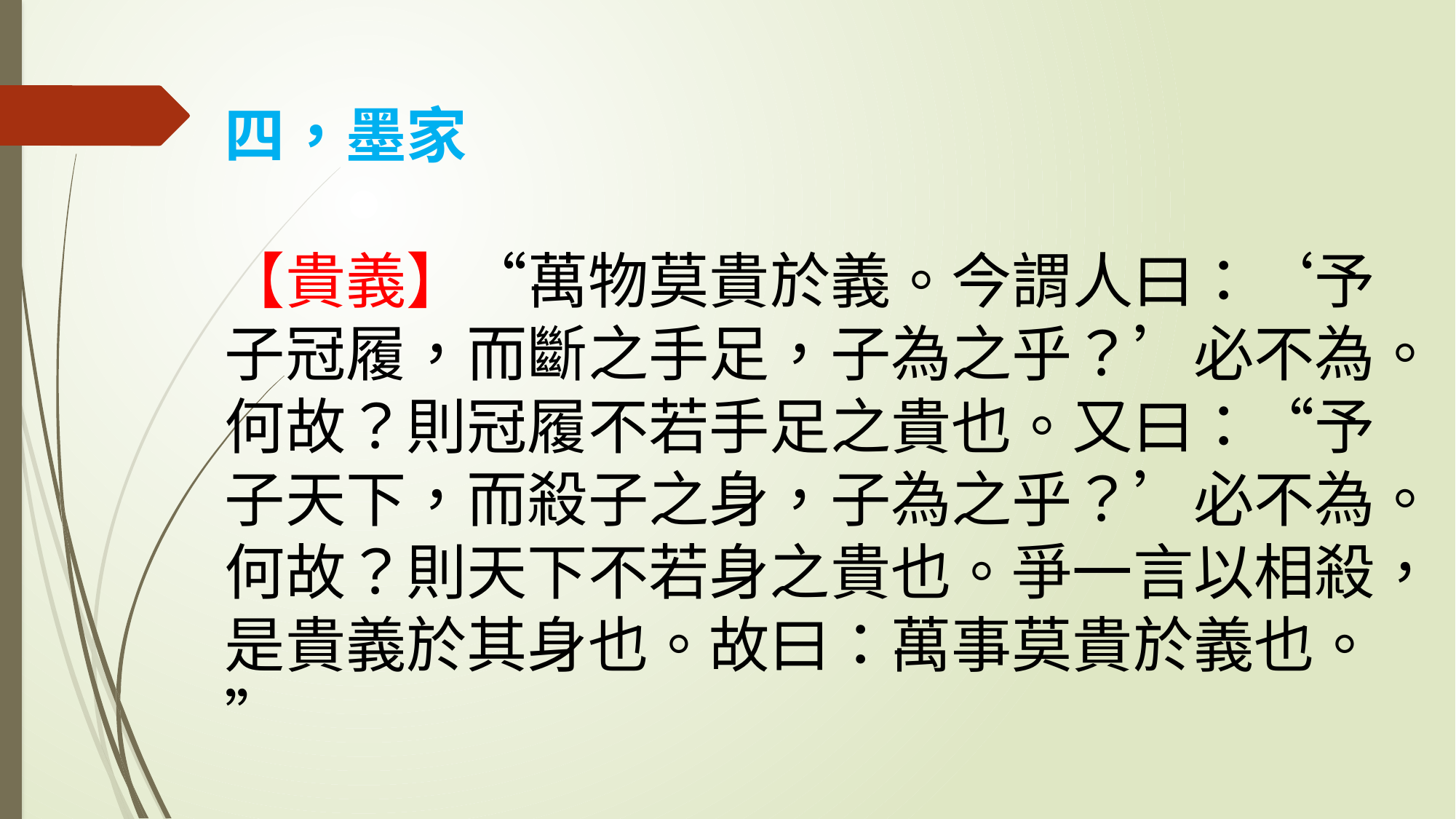

四，墨家

【貴義】“萬物莫貴於義。今謂人曰：‘予子冠履，而斷之手足，子為之乎？’必不為。何故？則冠履不若手足之貴也。又曰：“予子天下，而殺子之身，子為之乎？’必不為。何故？則天下不若身之貴也。爭一言以相殺，是貴義於其身也。故曰：萬事莫貴於義也。”